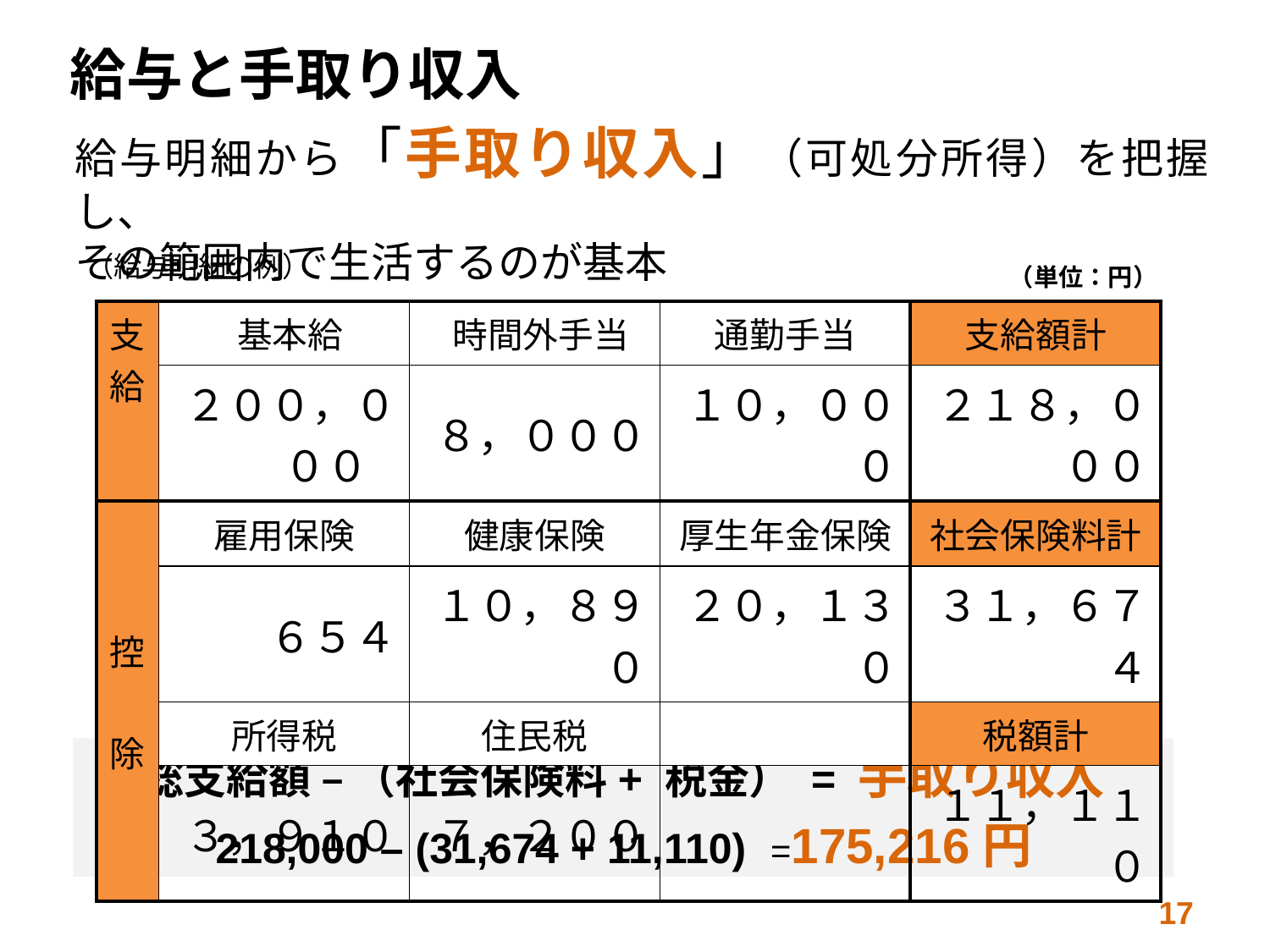

給与と手取り収入
給与明細から「手取り収入」（可処分所得）を把握し、
その範囲内で生活するのが基本
（給与明細の例）
（単位：円）
| 支給 | 基本給 | 時間外手当 | 通勤手当 | 支給額計 |
| --- | --- | --- | --- | --- |
|  | ２００，０００ | ８，０００ | １０，０００ | ２１８，０００ |
| 控　除 | 雇用保険 | 健康保険 | 厚生年金保険 | 社会保険料計 |
|  | ６５４ | １０，８９０ | ２０，１３０ | ３１，６７４ |
|  | 所得税 | 住民税 |  | 税額計 |
|  | ３，９１０ | ７，２００ |  | １１，１１０ |
総支給額 – （社会保険料+ 税金） = 手取り収入
218,000 – (31,674 + 11,110)  =175,216円

17